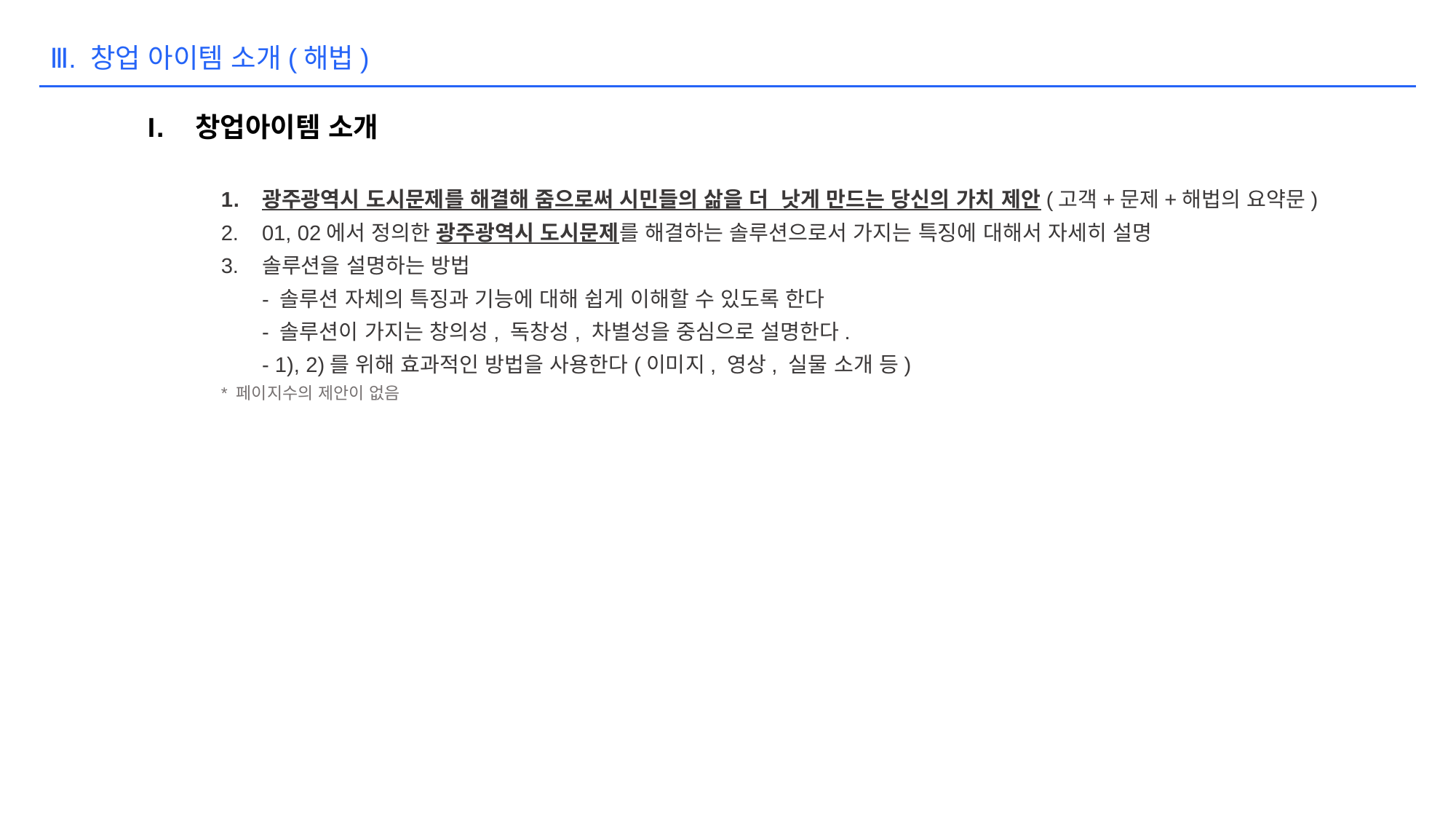

Ⅲ. 창업 아이템 소개(해법)
창업아이템 소개
광주광역시 도시문제를 해결해 줌으로써 시민들의 삶을 더  낫게 만드는 당신의 가치 제안(고객+문제+해법의 요약문)
01, 02에서 정의한 광주광역시 도시문제를 해결하는 솔루션으로서 가지는 특징에 대해서 자세히 설명
솔루션을 설명하는 방법
- 솔루션 자체의 특징과 기능에 대해 쉽게 이해할 수 있도록 한다
- 솔루션이 가지는 창의성, 독창성, 차별성을 중심으로 설명한다.
- 1), 2)를 위해 효과적인 방법을 사용한다(이미지, 영상, 실물 소개 등)
* 페이지수의 제안이 없음